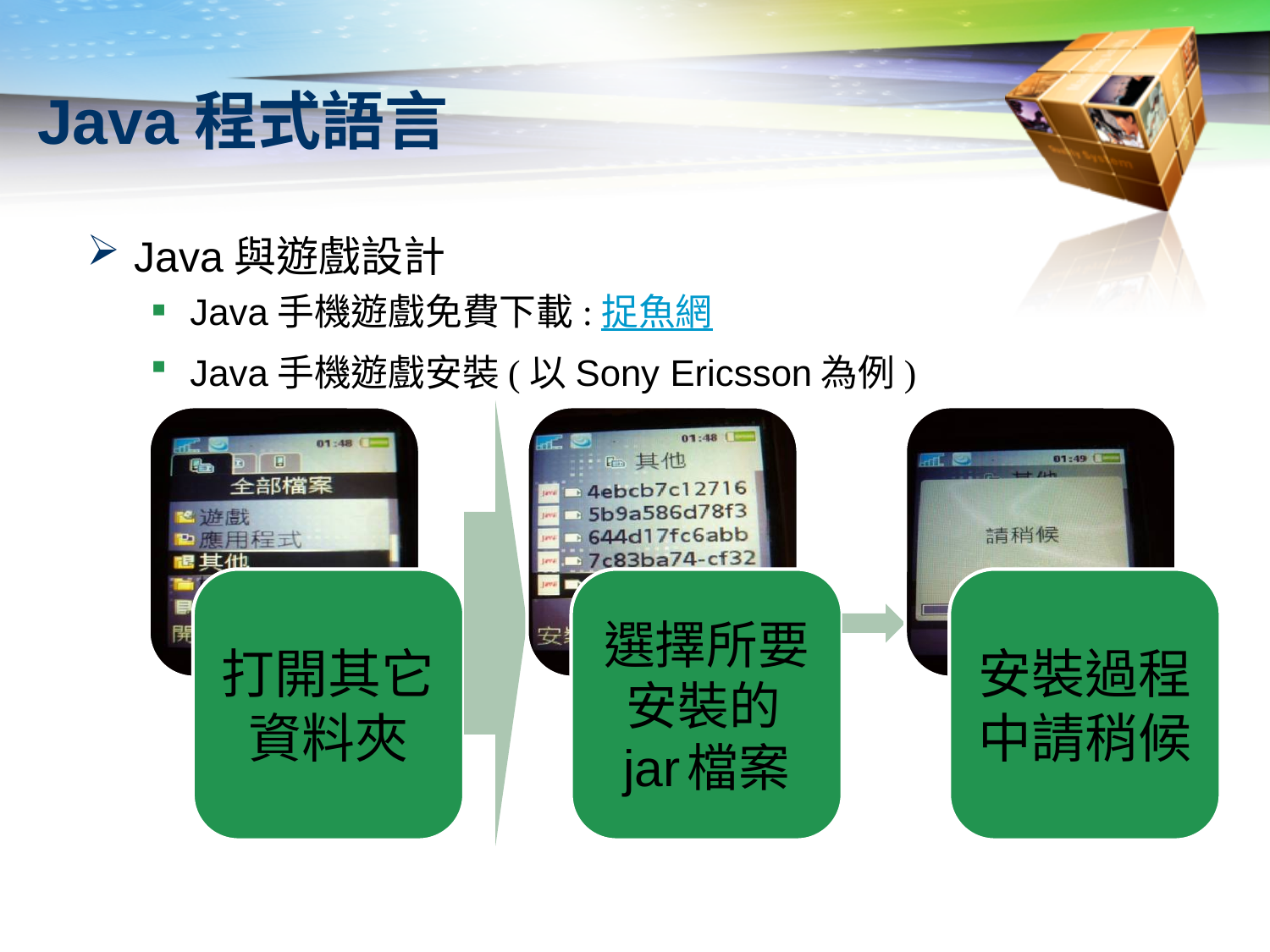

Java與遊戲設計
Java手機遊戲免費下載:捉魚網
Java手機遊戲安裝(以Sony Ericsson為例)
# Java程式語言
選擇所要安裝的jar檔案
安裝過程中請稍候
打開其它資料夾